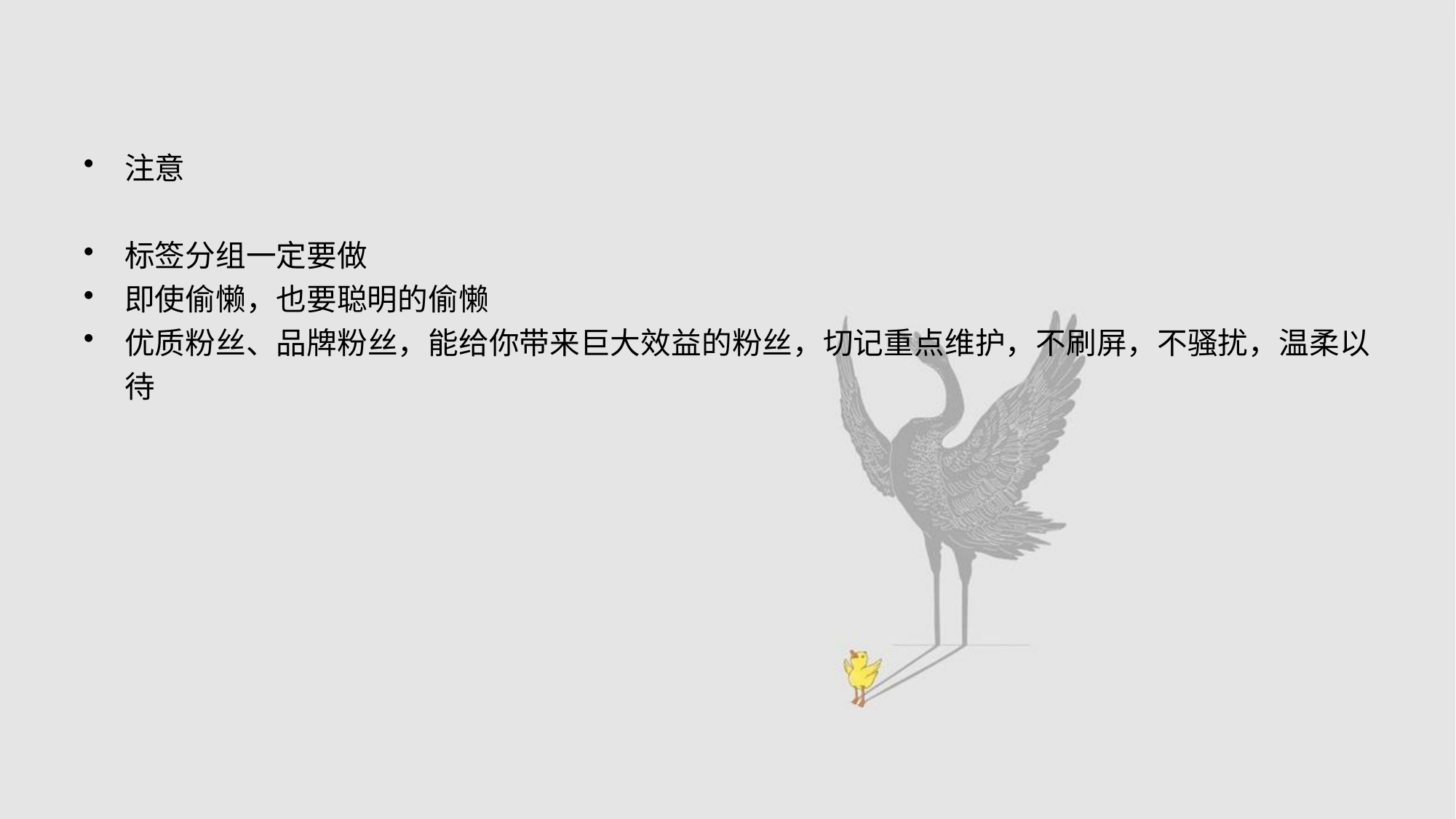

#
注意

标签分组一定要做
即使偷懒，也要聪明的偷懒
优质粉丝、品牌粉丝，能给你带来巨大效益的粉丝，切记重点维护，不刷屏，不骚扰，温柔以待